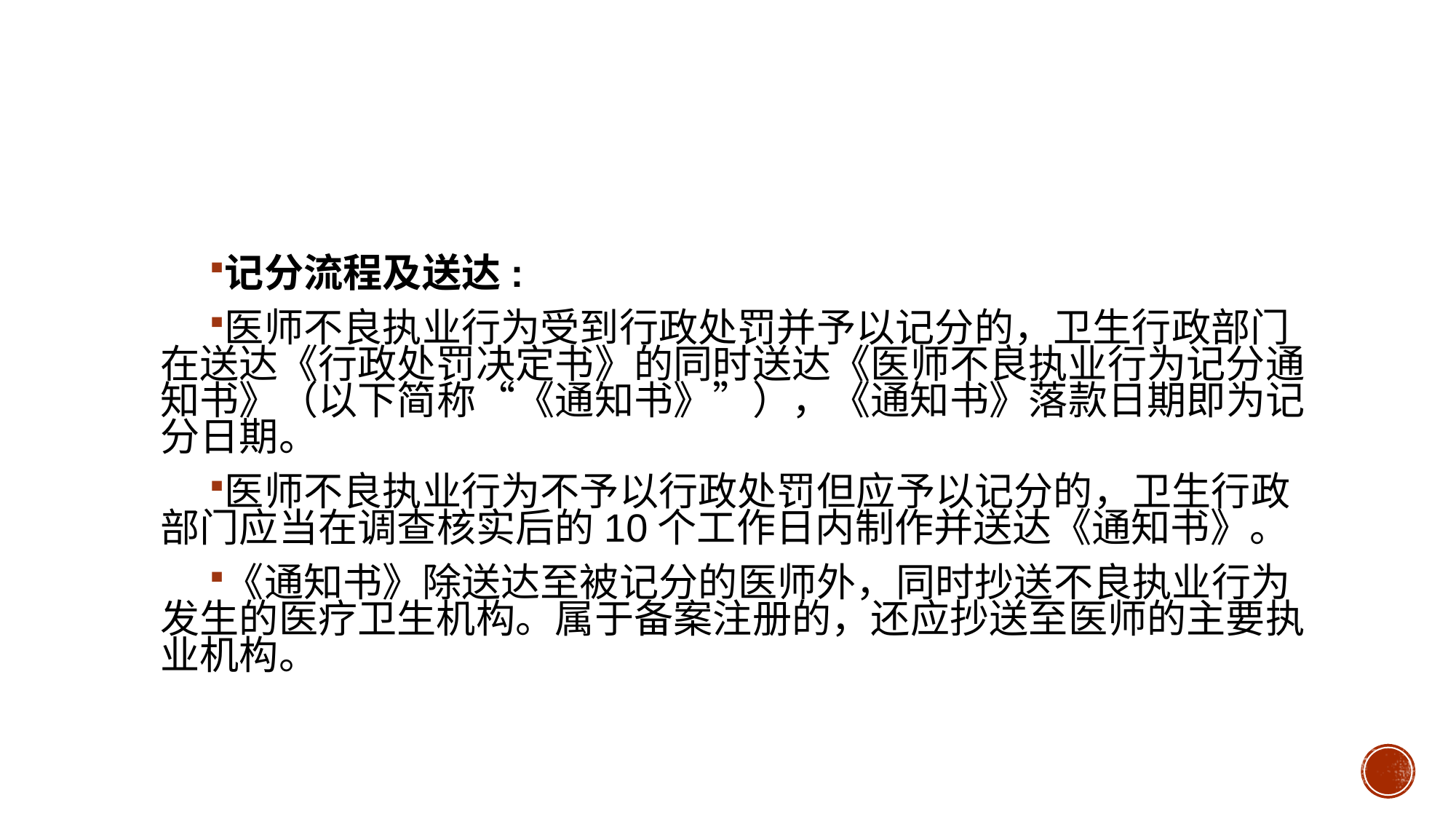

#
记分流程及送达:
医师不良执业行为受到行政处罚并予以记分的，卫生行政部门在送达《行政处罚决定书》的同时送达《医师不良执业行为记分通知书》（以下简称“《通知书》”），《通知书》落款日期即为记分日期。
医师不良执业行为不予以行政处罚但应予以记分的，卫生行政部门应当在调查核实后的10个工作日内制作并送达《通知书》。
《通知书》除送达至被记分的医师外，同时抄送不良执业行为发生的医疗卫生机构。属于备案注册的，还应抄送至医师的主要执业机构。